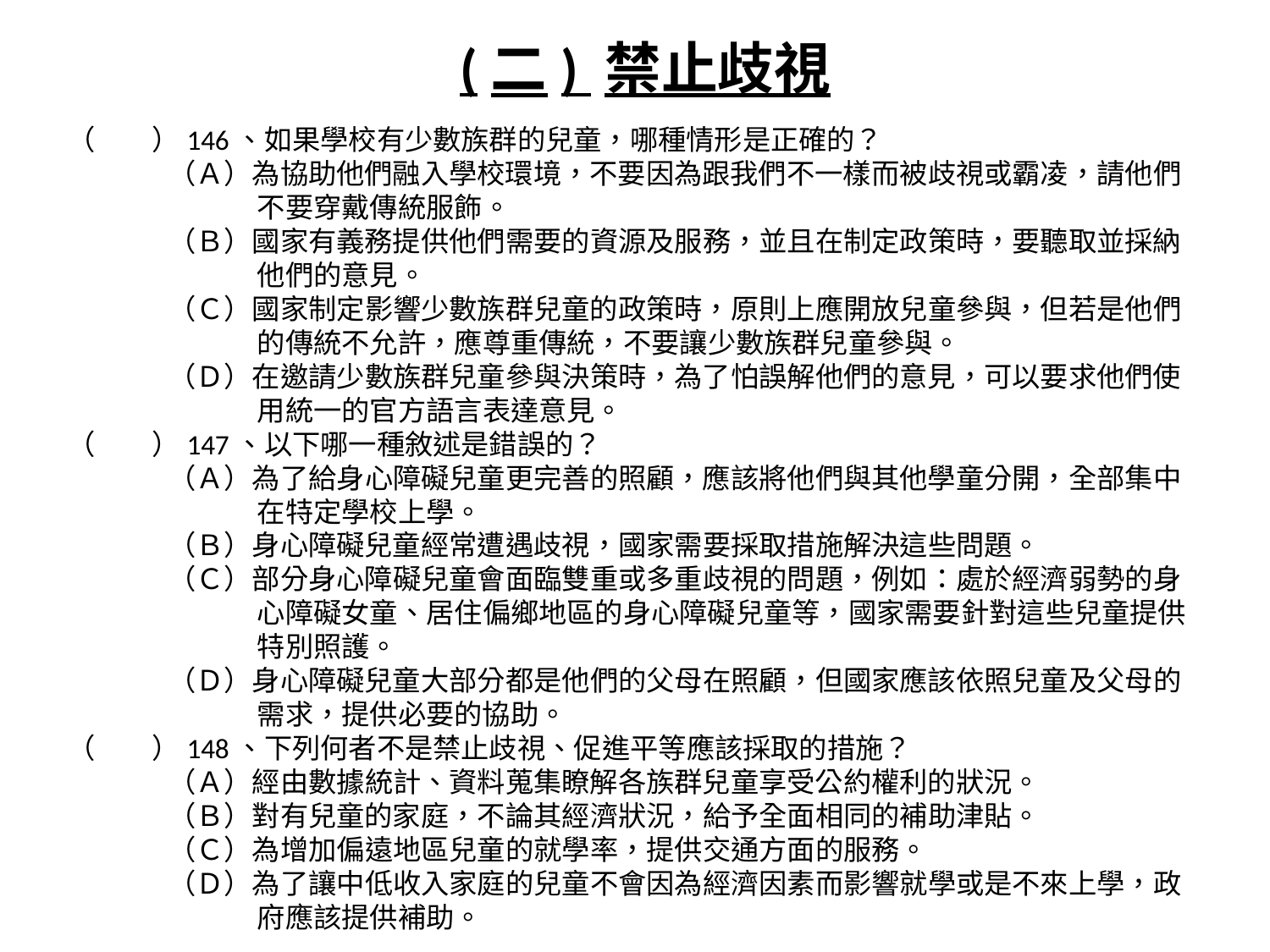

(二) 禁止歧視
（　　）146、如果學校有少數族群的兒童，哪種情形是正確的？
（Ａ）為協助他們融入學校環境，不要因為跟我們不一樣而被歧視或霸凌，請他們
             不要穿戴傳統服飾。
（Ｂ）國家有義務提供他們需要的資源及服務，並且在制定政策時，要聽取並採納
             他們的意見。
（Ｃ）國家制定影響少數族群兒童的政策時，原則上應開放兒童參與，但若是他們
             的傳統不允許，應尊重傳統，不要讓少數族群兒童參與。
（Ｄ）在邀請少數族群兒童參與決策時，為了怕誤解他們的意見，可以要求他們使
             用統一的官方語言表達意見。
（　　）147、以下哪一種敘述是錯誤的？
（Ａ）為了給身心障礙兒童更完善的照顧，應該將他們與其他學童分開，全部集中
             在特定學校上學。
（Ｂ）身心障礙兒童經常遭遇歧視，國家需要採取措施解決這些問題。
（Ｃ）部分身心障礙兒童會面臨雙重或多重歧視的問題，例如：處於經濟弱勢的身
             心障礙女童、居住偏鄉地區的身心障礙兒童等，國家需要針對這些兒童提供
             特別照護。
（Ｄ）身心障礙兒童大部分都是他們的父母在照顧，但國家應該依照兒童及父母的
             需求，提供必要的協助。
（　　）148、下列何者不是禁止歧視、促進平等應該採取的措施？
（Ａ）經由數據統計、資料蒐集瞭解各族群兒童享受公約權利的狀況。
（Ｂ）對有兒童的家庭，不論其經濟狀況，給予全面相同的補助津貼。
（Ｃ）為增加偏遠地區兒童的就學率，提供交通方面的服務。
（Ｄ）為了讓中低收入家庭的兒童不會因為經濟因素而影響就學或是不來上學，政
             府應該提供補助。